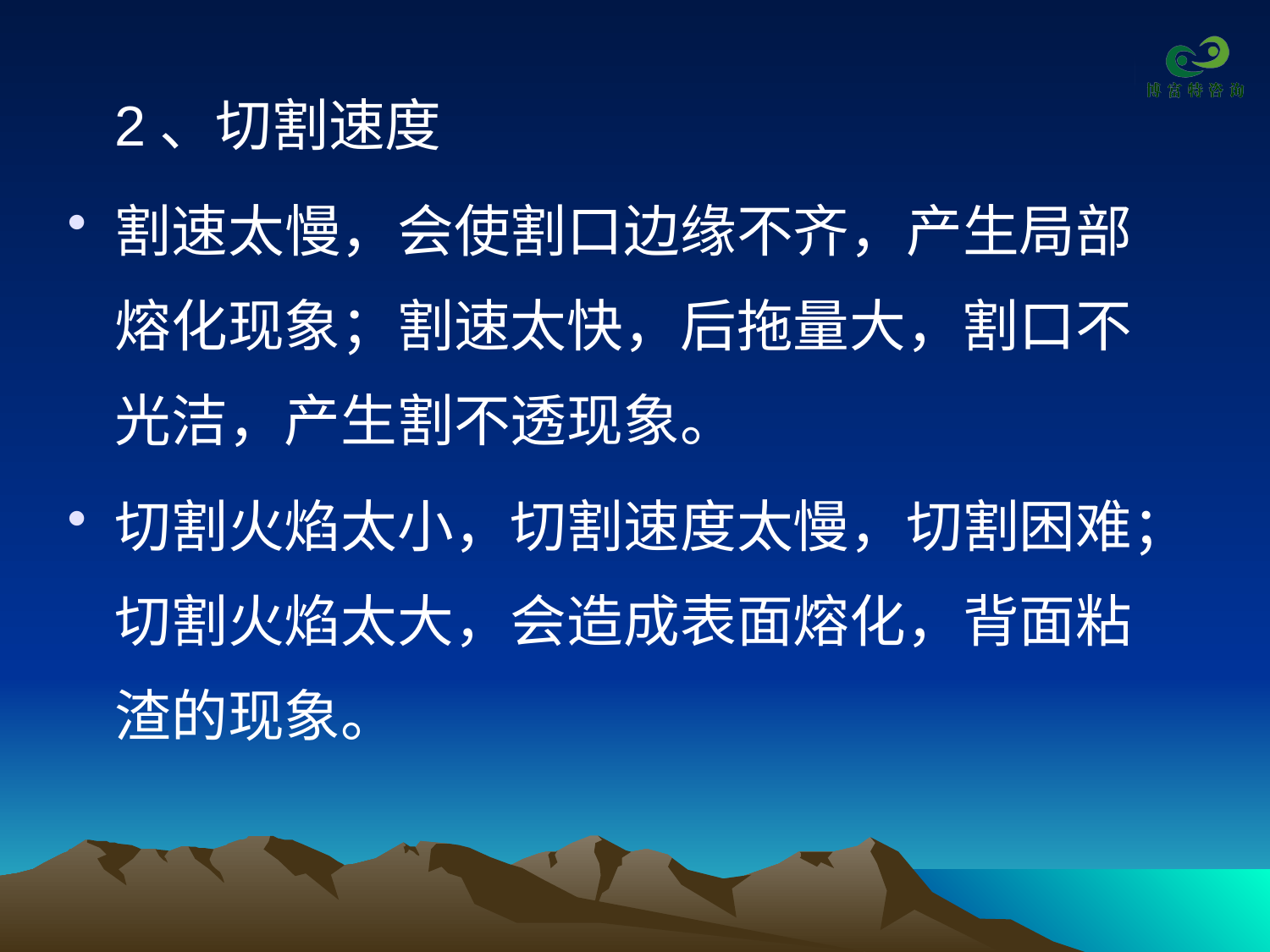

2、切割速度
割速太慢，会使割口边缘不齐，产生局部熔化现象；割速太快，后拖量大，割口不光洁，产生割不透现象。
切割火焰太小，切割速度太慢，切割困难；切割火焰太大，会造成表面熔化，背面粘渣的现象。